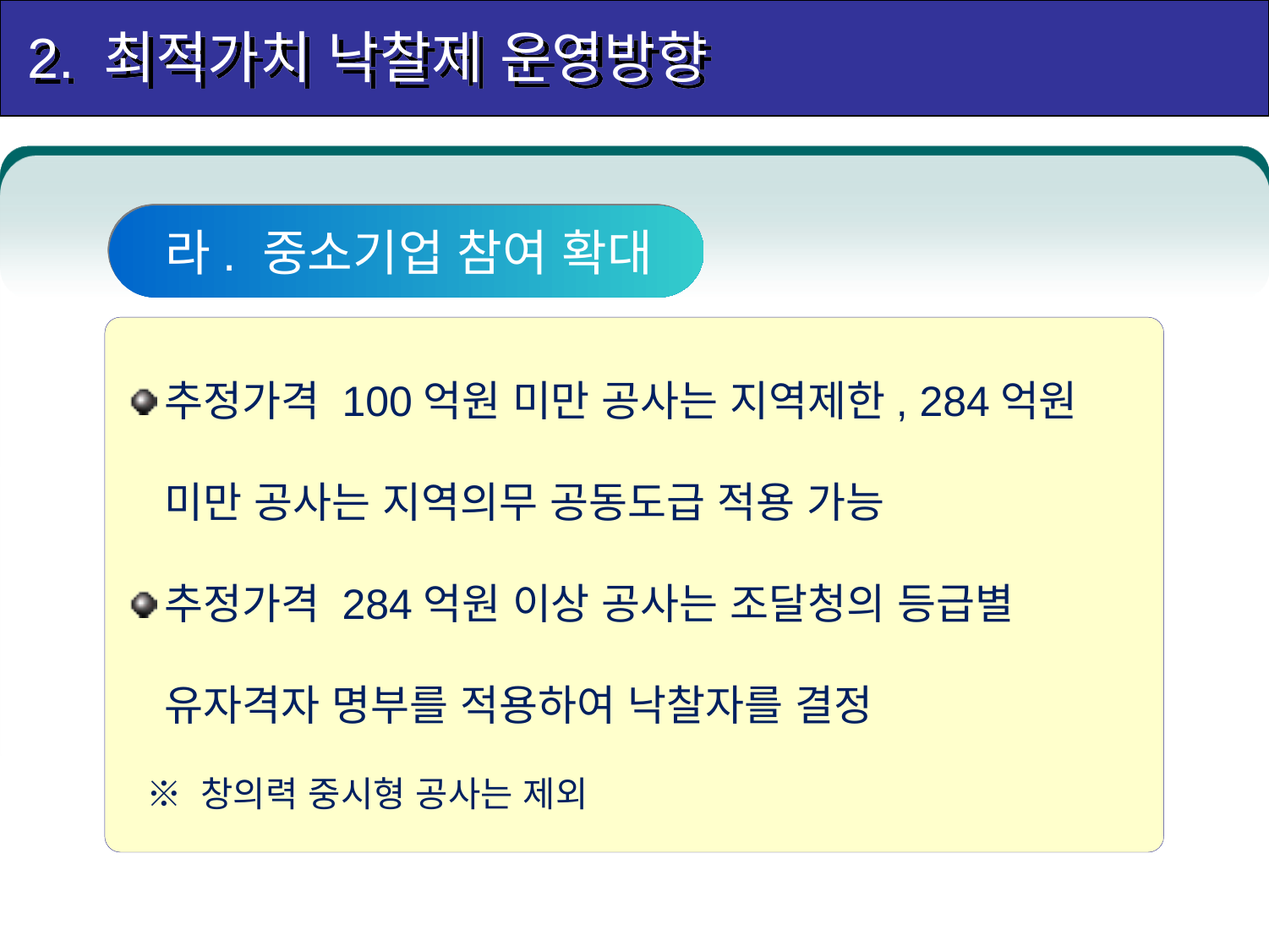

2. 최적가치 낙찰제 운영방향
라. 중소기업 참여 확대

추정가격 100억원 미만 공사는 지역제한, 284억원 미만 공사는 지역의무 공동도급 적용 가능
추정가격 284억원 이상 공사는 조달청의 등급별  유자격자 명부를 적용하여 낙찰자를 결정
  ※ 창의력 중시형 공사는 제외